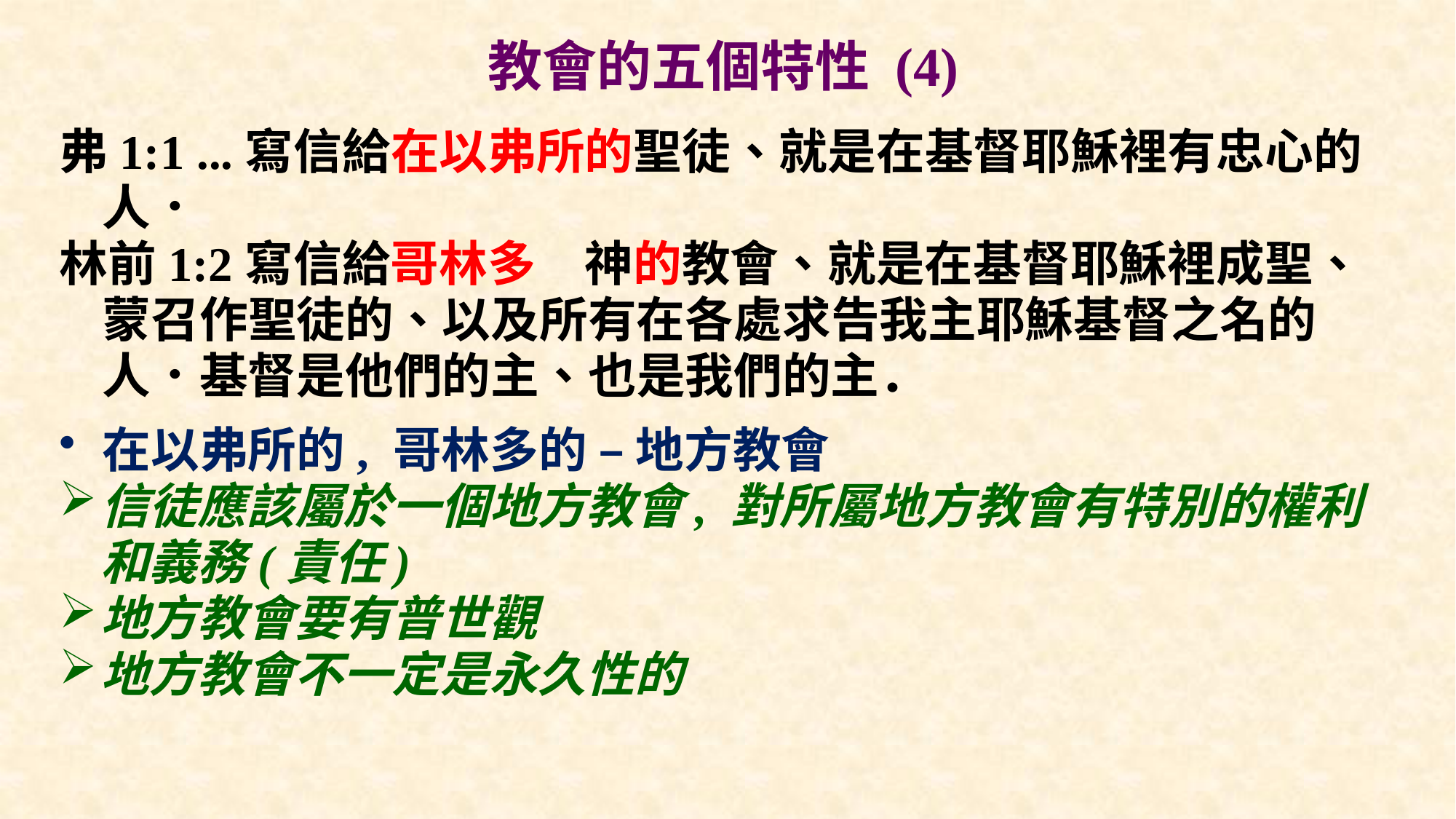

# 教會的五個特性 (4)
弗1:1 ...寫信給在以弗所的聖徒、就是在基督耶穌裡有忠心的人．
林前1:2寫信給哥林多　神的教會、就是在基督耶穌裡成聖、蒙召作聖徒的、以及所有在各處求告我主耶穌基督之名的人．基督是他們的主、也是我們的主．
在以弗所的, 哥林多的 – 地方教會
信徒應該屬於一個地方教會, 對所屬地方教會有特別的權利和義務(責任)
地方教會要有普世觀
地方教會不一定是永久性的